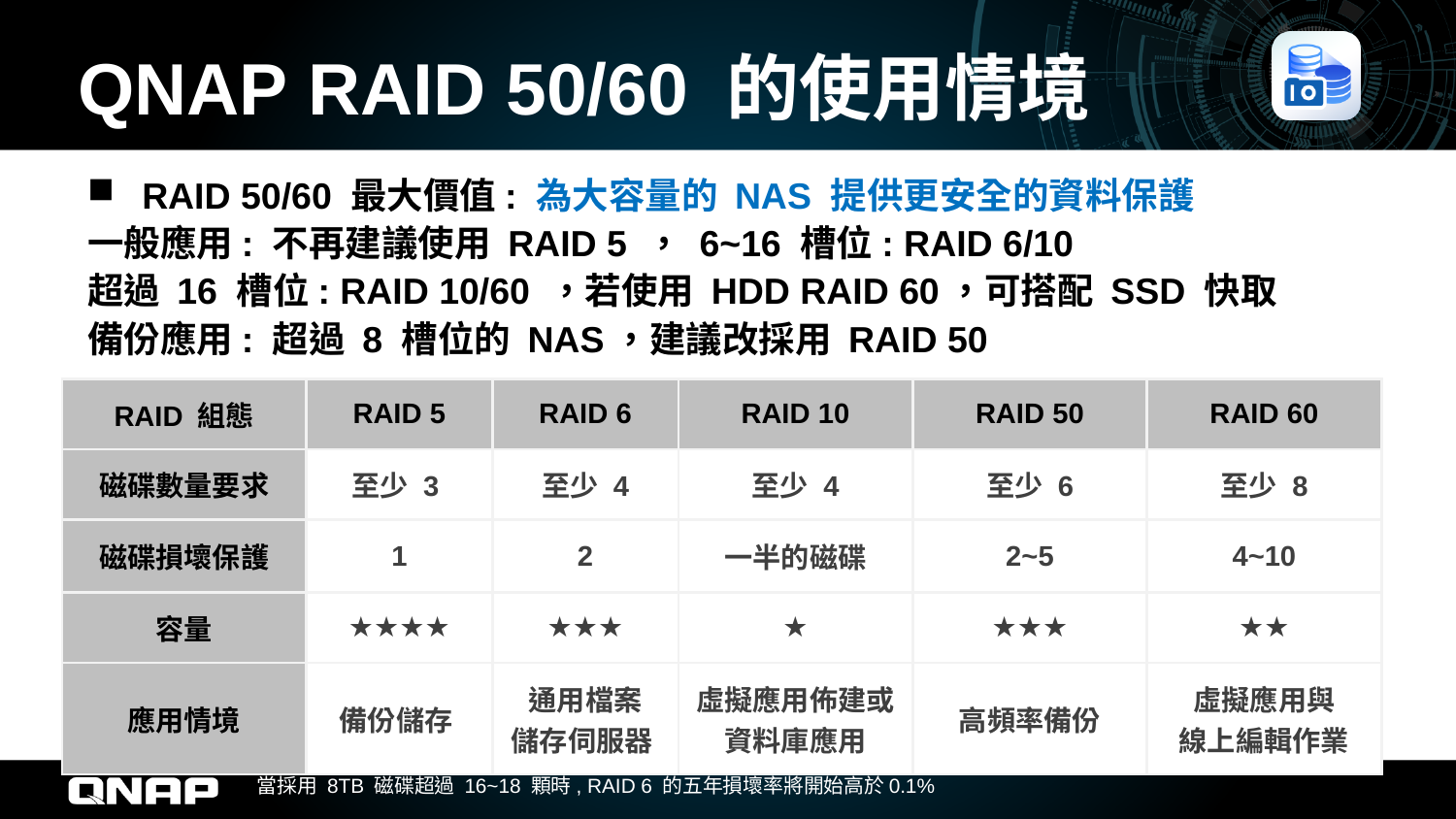

# QNAP RAID 50/60 的使用情境
RAID 50/60 最大價值: 為大容量的 NAS 提供更安全的資料保護
一般應用: 不再建議使用 RAID 5 ， 6~16 槽位: RAID 6/10
超過 16 槽位: RAID 10/60 ，若使用 HDD RAID 60，可搭配 SSD 快取
備份應用: 超過 8 槽位的 NAS，建議改採用 RAID 50
| RAID 組態 | RAID 5 | RAID 6 | RAID 10 | RAID 50 | RAID 60 |
| --- | --- | --- | --- | --- | --- |
| 磁碟數量要求 | 至少 3 | 至少 4 | 至少 4 | 至少 6 | 至少 8 |
| 磁碟損壞保護 | 1 | 2 | 一半的磁碟 | 2~5 | 4~10 |
| 容量 | ★★★★ | ★★★ | ★ | ★★★ | ★★ |
| 應用情境 | 備份儲存 | 通用檔案 儲存伺服器 | 虛擬應用佈建或 資料庫應用 | 高頻率備份 | 虛擬應用與 線上編輯作業 |
當採用 8TB 磁碟超過 16~18 顆時, RAID 6 的五年損壞率將開始高於0.1%